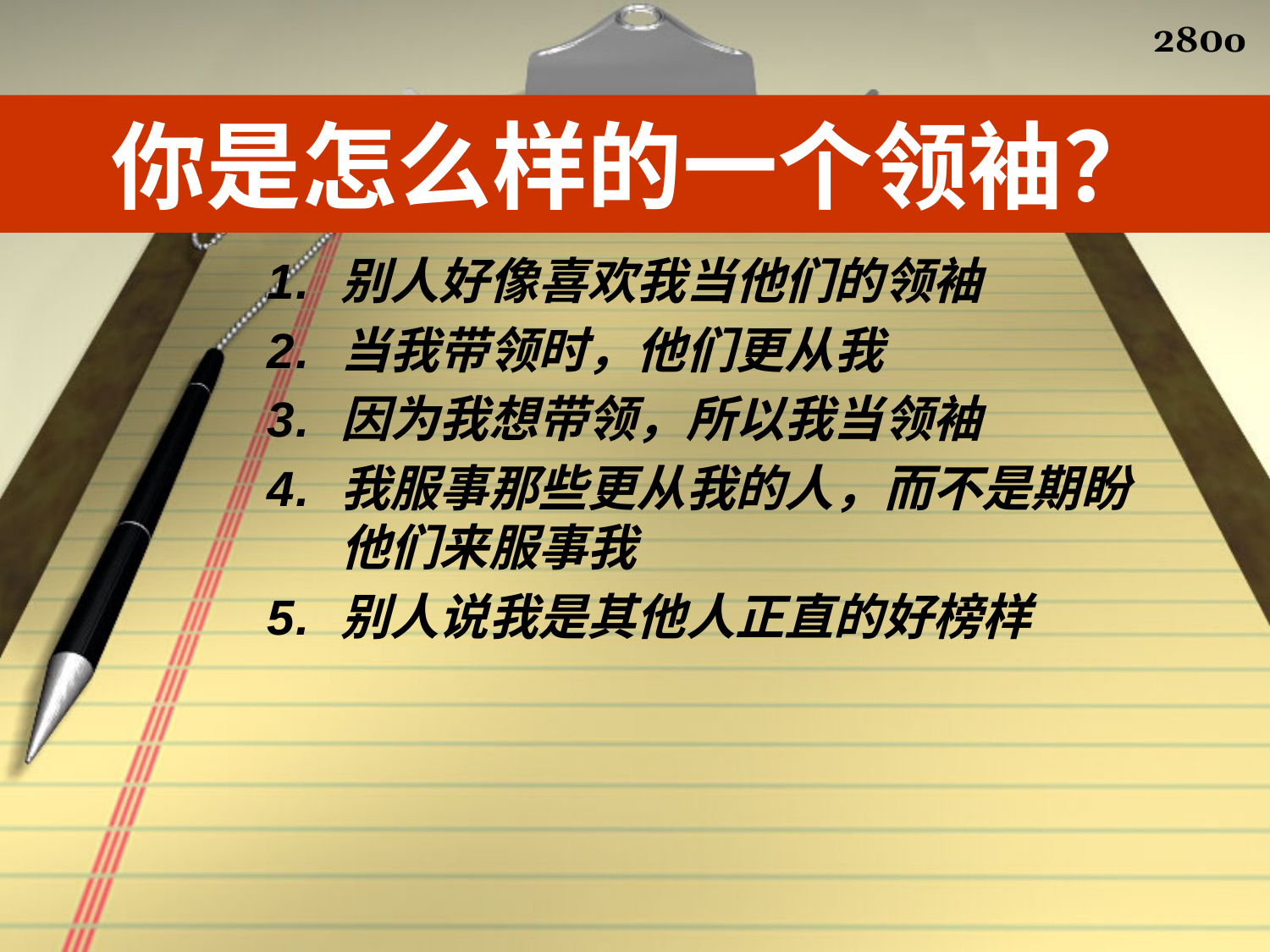

280o
# 你是怎么样的一个领袖？
别人好像喜欢我当他们的领袖
当我带领时，他们更从我
因为我想带领，所以我当领袖
我服事那些更从我的人，而不是期盼他们来服事我
别人说我是其他人正直的好榜样